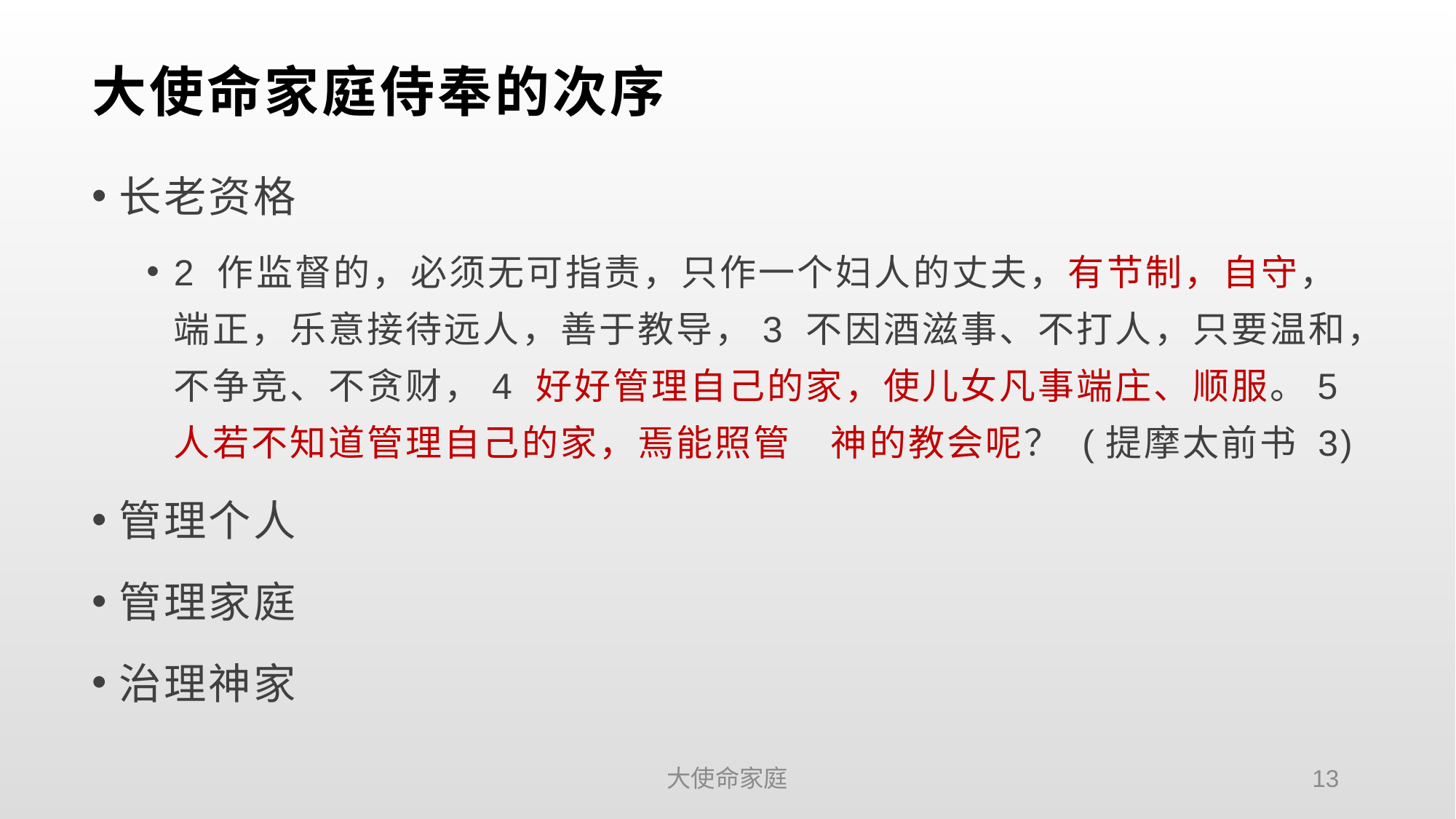

# 大使命家庭侍奉的次序
长老资格
2 作监督的，必须无可指责，只作一个妇人的丈夫，有节制，自守，端正，乐意接待远人，善于教导，3 不因酒滋事、不打人，只要温和，不争竞、不贪财，4 好好管理自己的家，使儿女凡事端庄、顺服。5 人若不知道管理自己的家，焉能照管　神的教会呢？ (提摩太前书 3)
管理个人
管理家庭
治理神家
大使命家庭
13